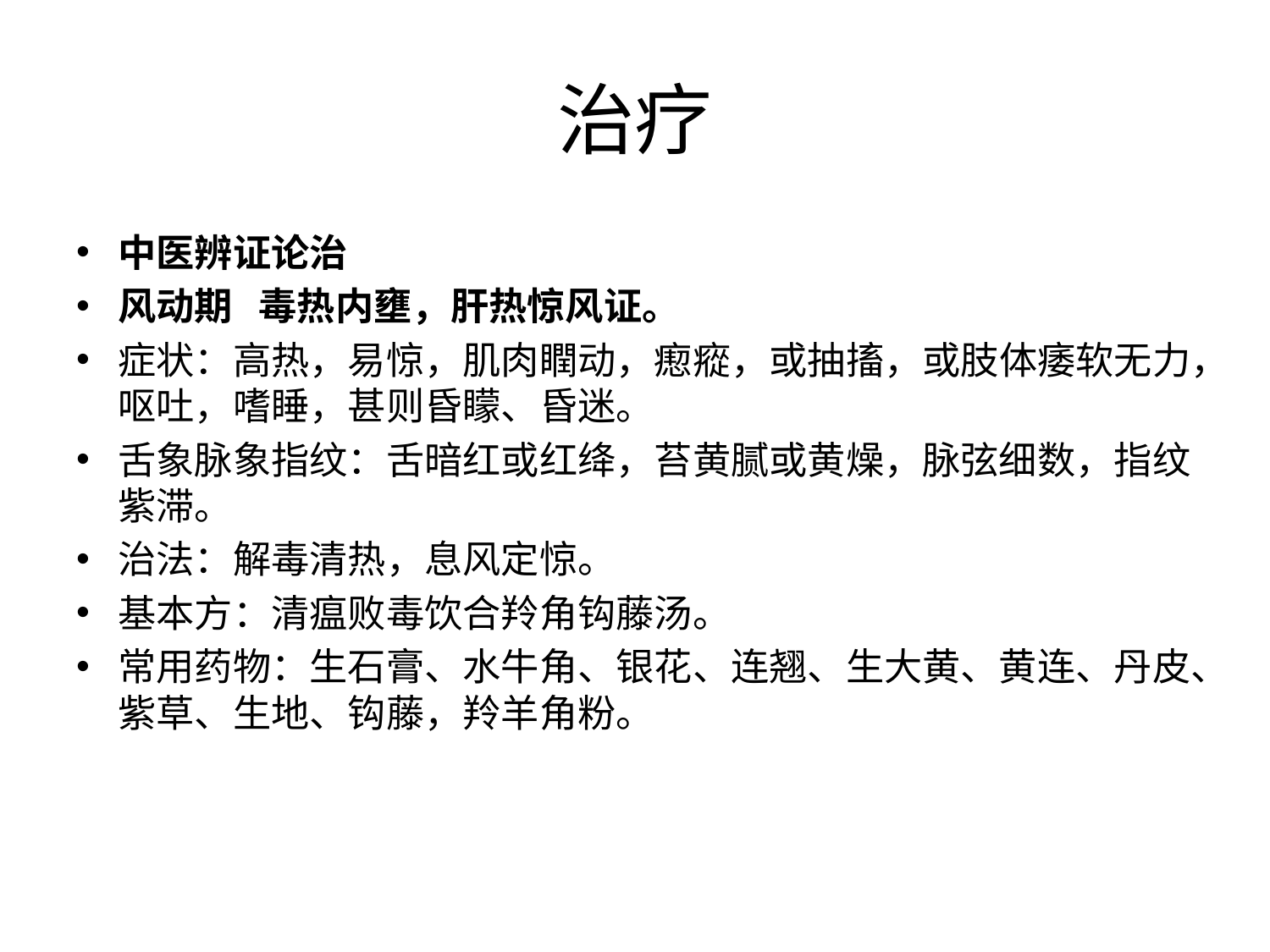

# 治疗
中医辨证论治
风动期   毒热内壅，肝热惊风证。
症状：高热，易惊，肌肉瞤动，瘛瘲，或抽搐，或肢体痿软无力，呕吐，嗜睡，甚则昏矇、昏迷。
舌象脉象指纹：舌暗红或红绛，苔黄腻或黄燥，脉弦细数，指纹紫滞。
治法：解毒清热，息风定惊。
基本方：清瘟败毒饮合羚角钩藤汤。
常用药物：生石膏、水牛角、银花、连翘、生大黄、黄连、丹皮、紫草、生地、钩藤，羚羊角粉。